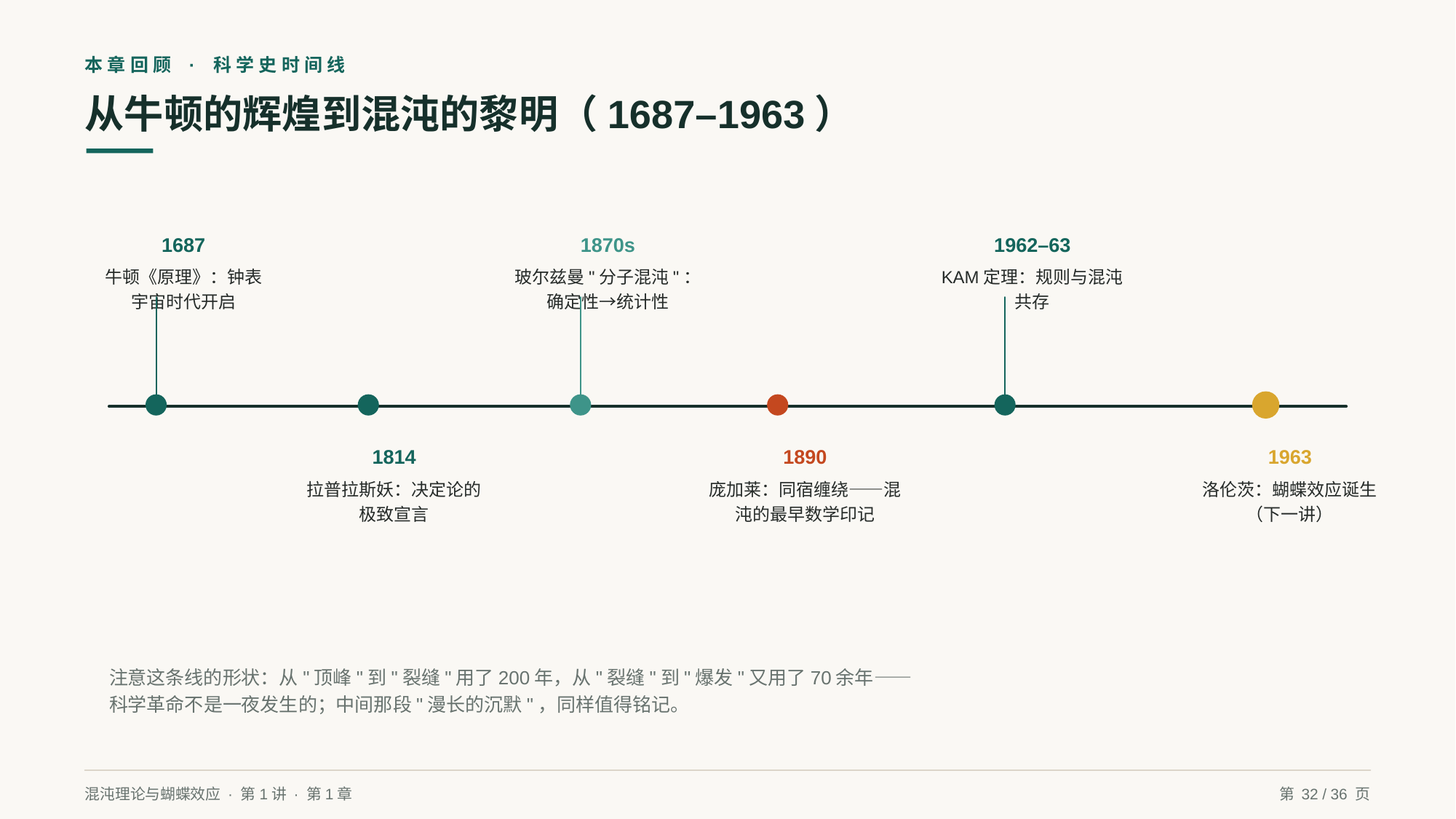

本章回顾 · 科学史时间线
从牛顿的辉煌到混沌的黎明（1687–1963）

1687
牛顿《原理》：钟表宇宙时代开启
1870s
玻尔兹曼"分子混沌"：确定性→统计性
1962–63
KAM定理：规则与混沌共存

1814
拉普拉斯妖：决定论的极致宣言
1890
庞加莱：同宿缠绕——混沌的最早数学印记
1963
洛伦茨：蝴蝶效应诞生（下一讲）
注意这条线的形状：从"顶峰"到"裂缝"用了200年，从"裂缝"到"爆发"又用了70余年——
科学革命不是一夜发生的；中间那段"漫长的沉默"，同样值得铭记。

混沌理论与蝴蝶效应 · 第1讲 · 第1章
第 32 / 36 页